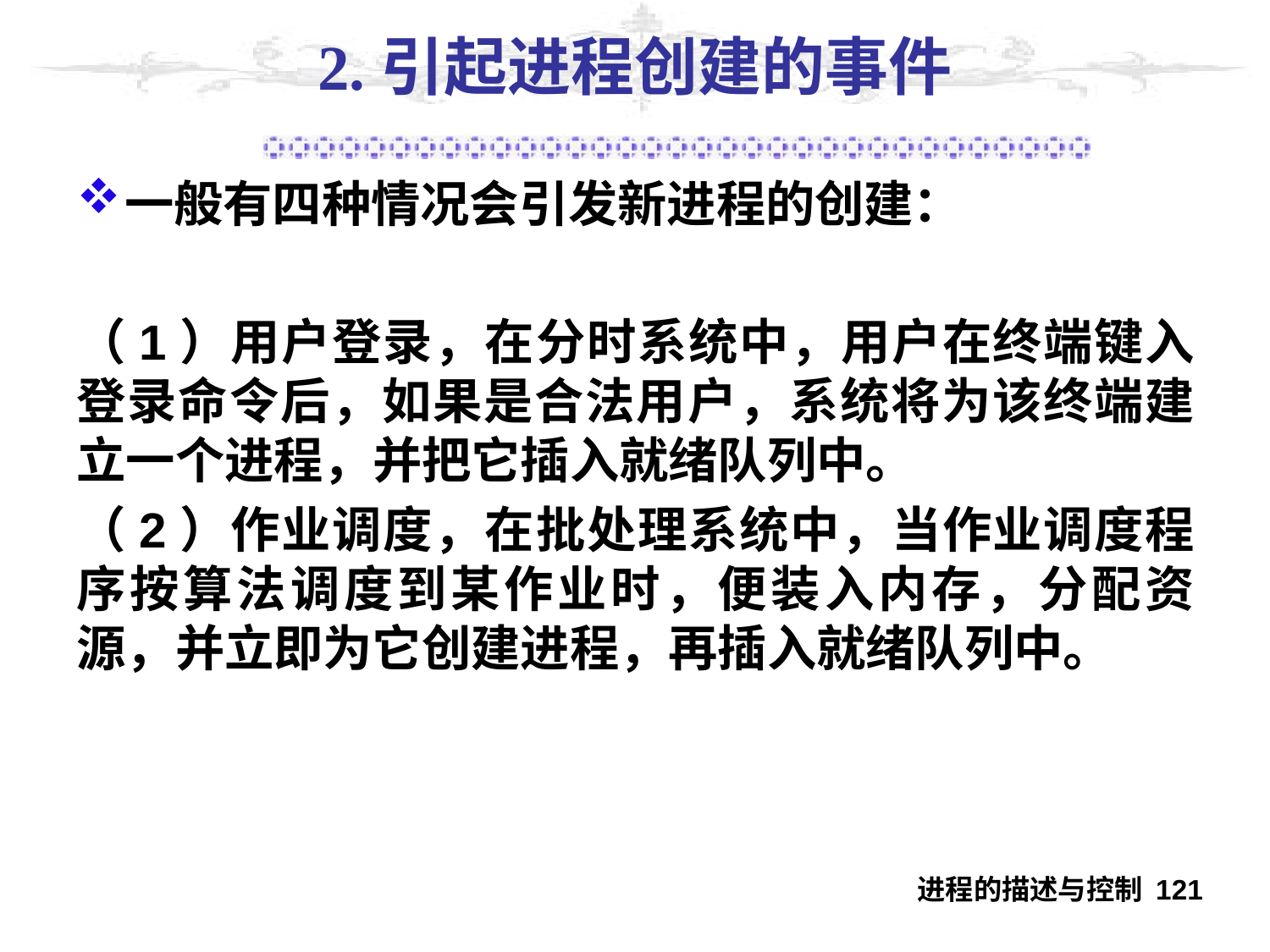

# 2.引起进程创建的事件
一般有四种情况会引发新进程的创建：

（1）用户登录，在分时系统中，用户在终端键入登录命令后，如果是合法用户，系统将为该终端建立一个进程，并把它插入就绪队列中。
（2）作业调度，在批处理系统中，当作业调度程序按算法调度到某作业时，便装入内存，分配资源，并立即为它创建进程，再插入就绪队列中。